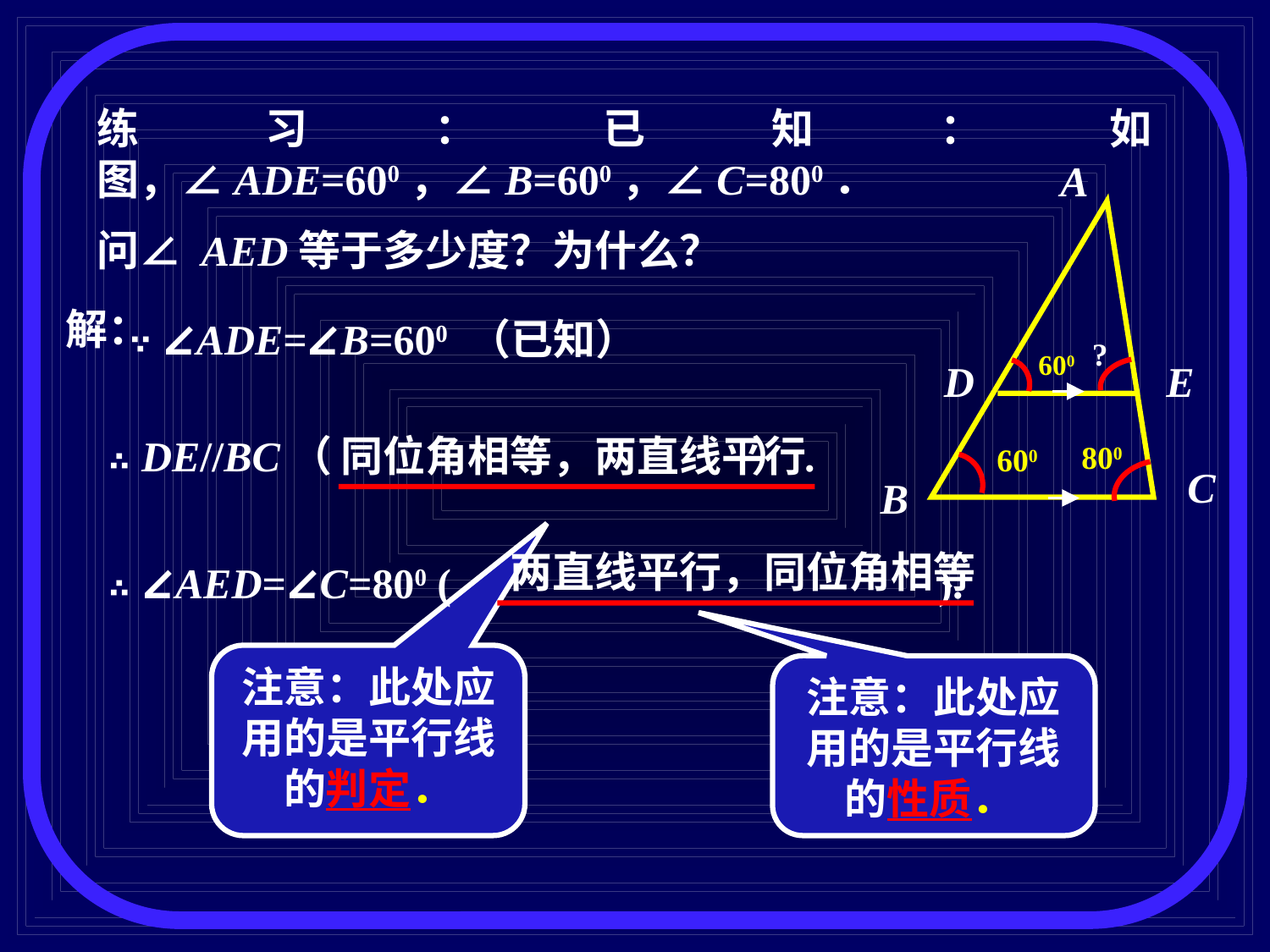

练习：已知：如图，∠ADE=600，∠B=600，∠C=800．
问∠ AED等于多少度？为什么？
A

D
E
C
B
解：
∵ ∠ADE=∠B=600 （已知）
?

600

∴ DE//BC（                                            ）.
同位角相等，两直线平行
800

600

两直线平行，同位角相等
∴ ∠AED=∠C=800 (                                              ).

注意：此处应用的是平行线的判定．
注意：此处应用的是平行线的性质．